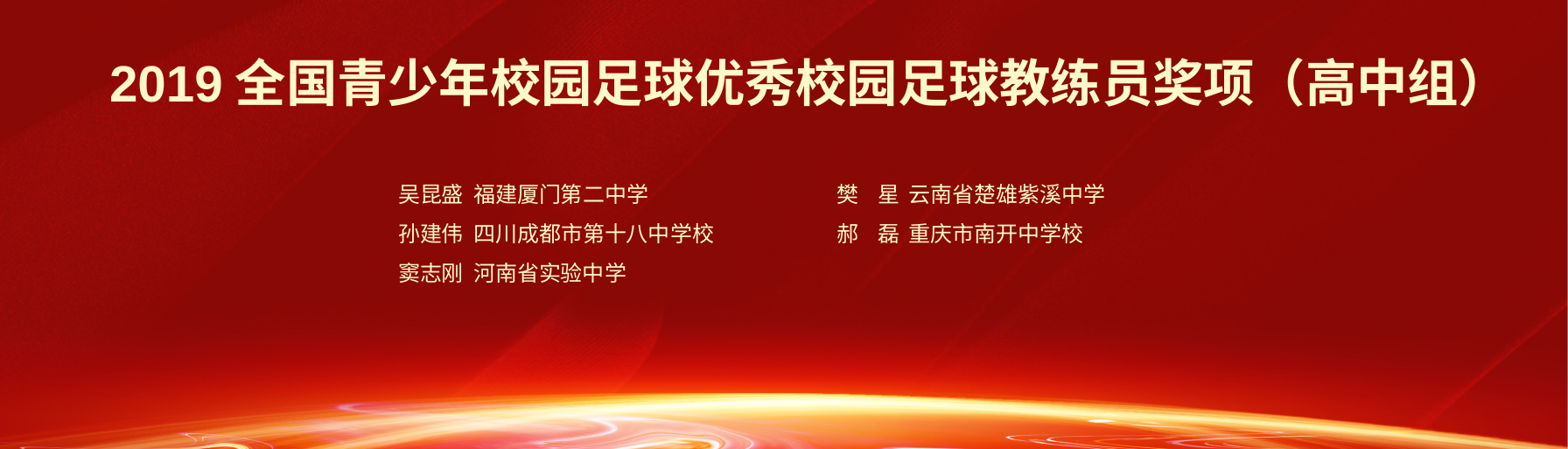

2019全国青少年校园足球优秀校园足球教练员奖项（高中组）
吴昆盛  福建厦门第二中学
孙建伟  四川成都市第十八中学校
窦志刚  河南省实验中学
樊    星  云南省楚雄紫溪中学
郝    磊  重庆市南开中学校